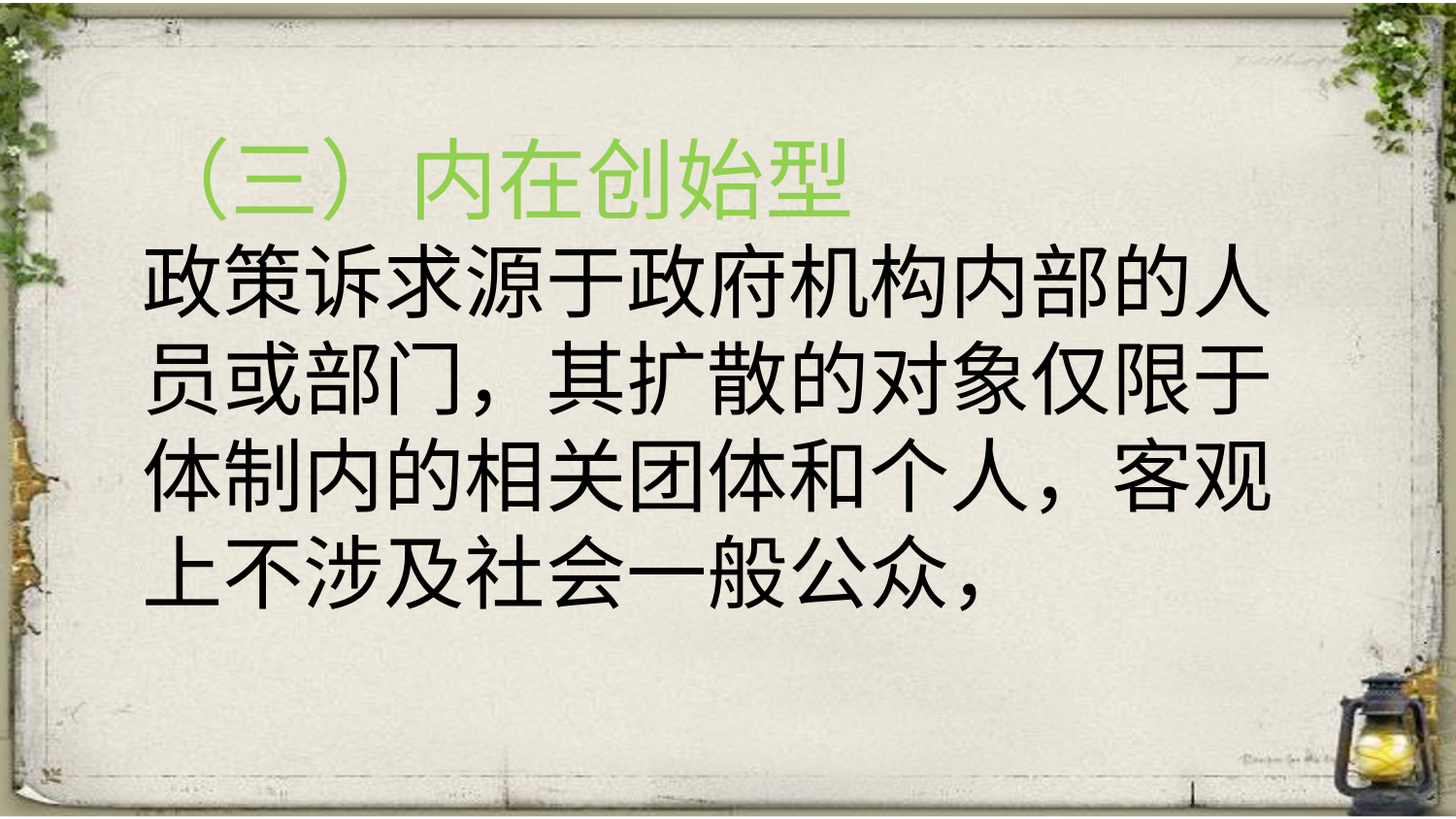

（三）内在创始型
政策诉求源于政府机构内部的人员或部门，其扩散的对象仅限于体制内的相关团体和个人，客观上不涉及社会一般公众，